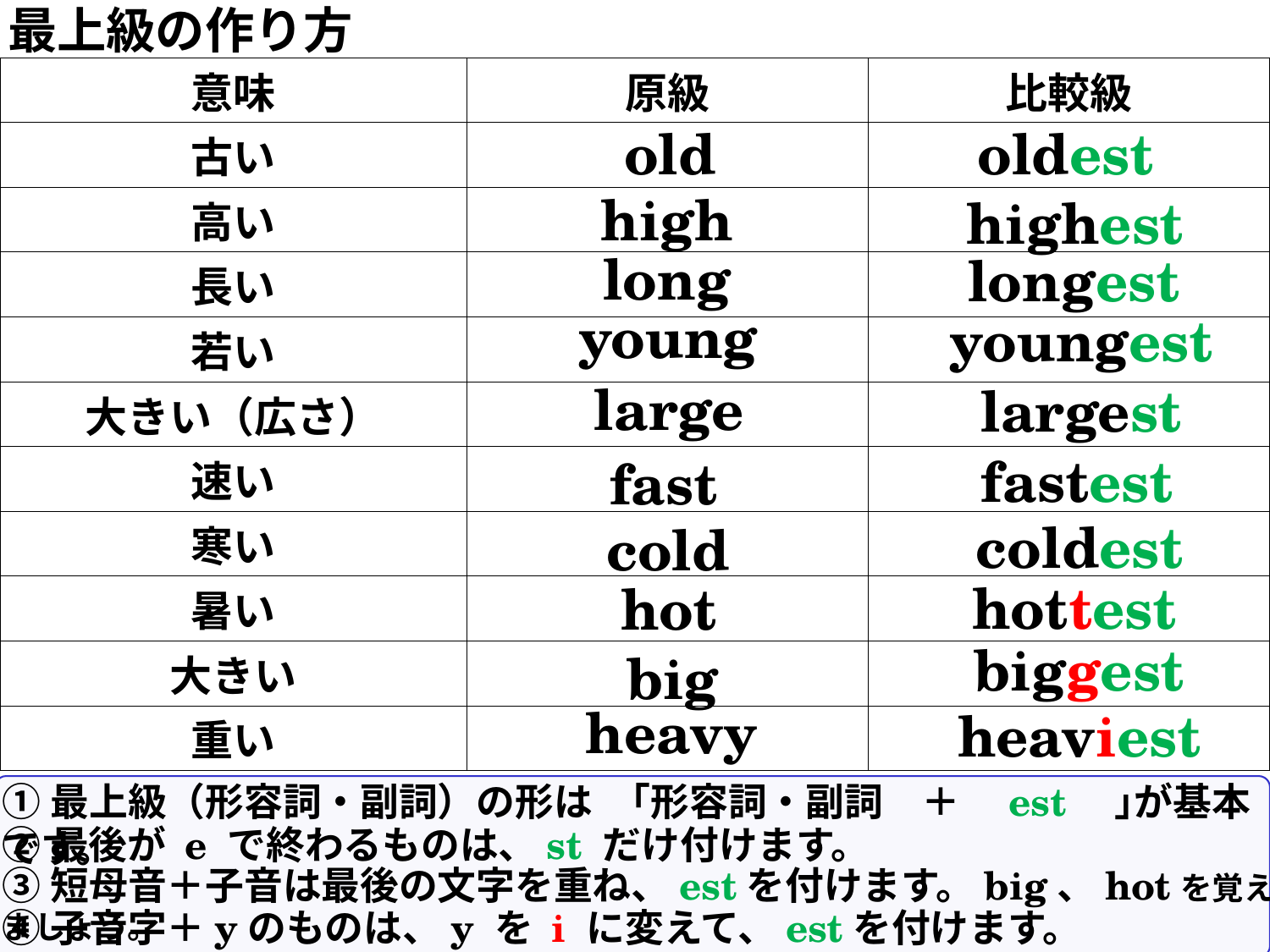

最上級の作り方
| 意味 | 原級 | 比較級 |
| --- | --- | --- |
| 古い |  |  |
| 高い |  |  |
| 長い |  |  |
| 若い |  |  |
| 大きい（広さ） |  |  |
| 速い |  |  |
| 寒い |  |  |
| 暑い |  |  |
| 大きい |  |  |
| 重い |  |  |
oldest
old
high
highest
long
longest
young
youngest
large
largest
fastest
fast
coldest
cold
hottest
hot
biggest
big
heavy
heaviest
①最上級（形容詞・副詞）の形は　｢形容詞・副詞　＋　est　｣が基本です。

②最後が e で終わるものは、st だけ付けます。
③短母音＋子音は最後の文字を重ね、estを付けます。big、hotを覚えましょう。
④子音字＋yのものは、y を i に変えて、estを付けます。